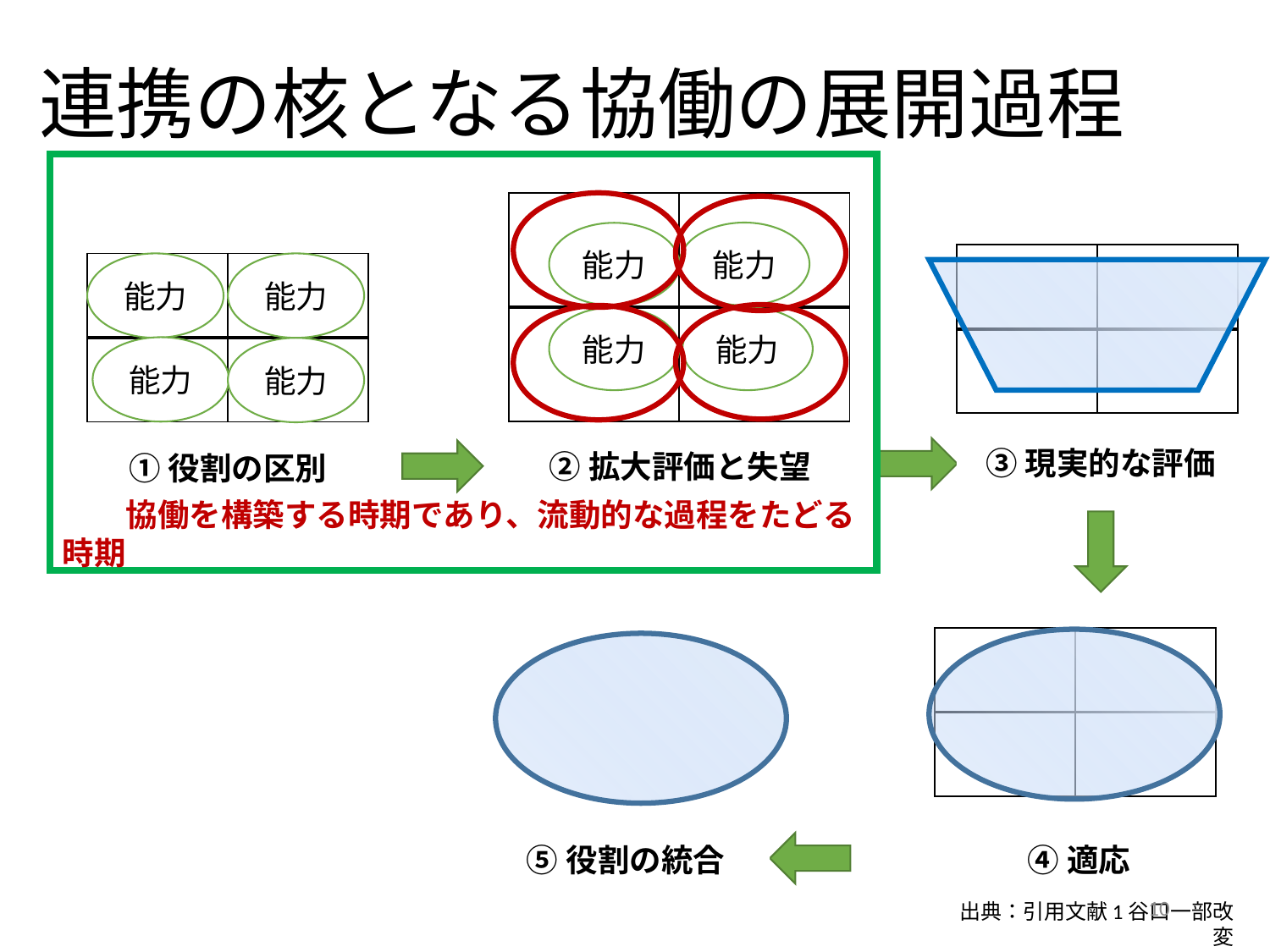

# 連携の核となる協働の展開過程

　　協働を構築する時期であり、流動的な過程をたどる時期
|  |  |
| --- | --- |
|  |  |

能力
能力
|  |  |
| --- | --- |
|  |  |
|  |  |
| --- | --- |
|  |  |
能力
能力

能力
能力
能力
能力
③現実的な評価

②拡大評価と失望
①役割の区別

|  |  |
| --- | --- |
|  |  |

⑤役割の統合

④適応
10
出典：引用文献1谷口一部改変